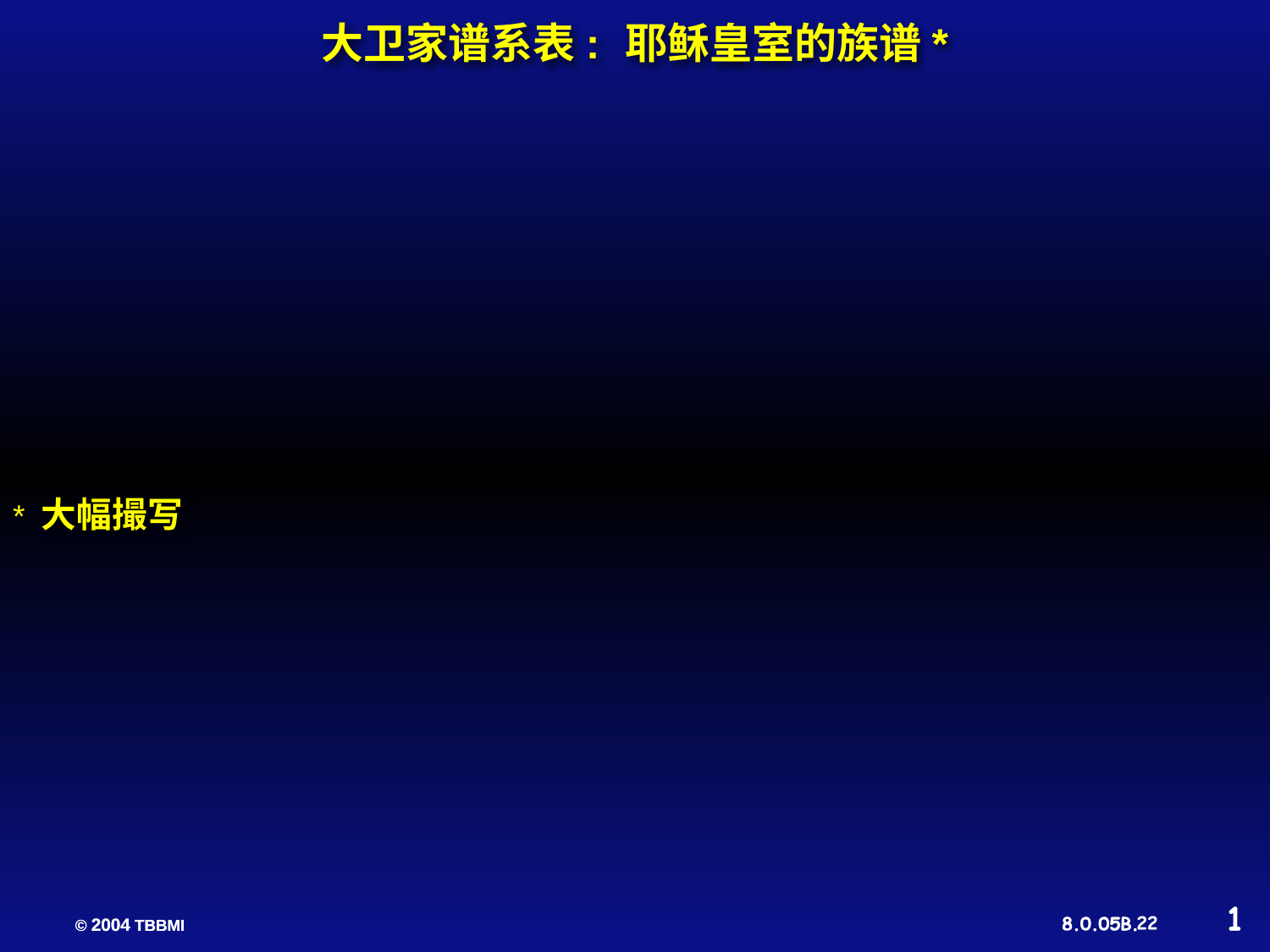

NTS 101a

大卫家谱系表:  耶稣皇室的族谱*
* 大幅撮写

1

22